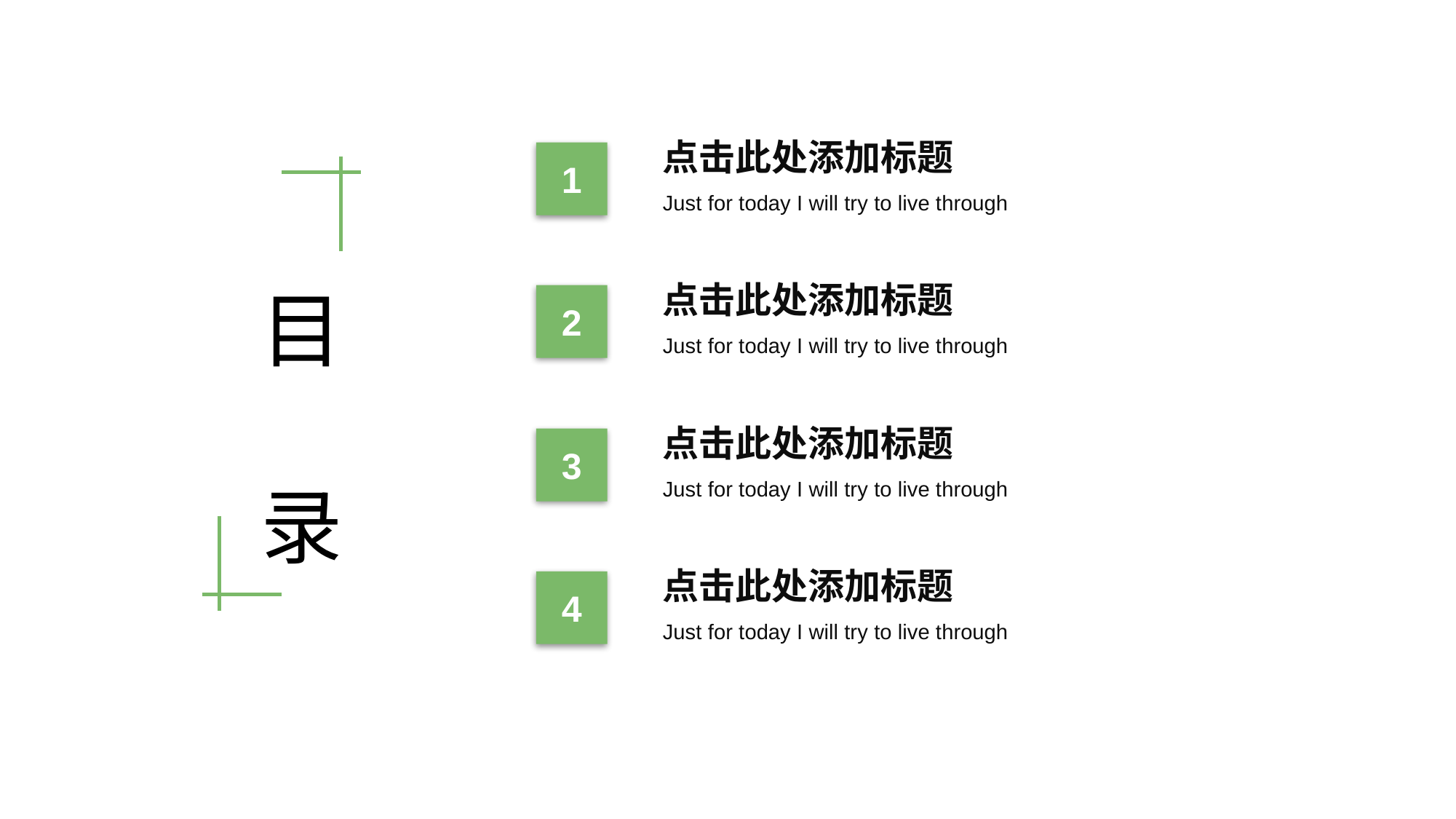

点击此处添加标题
1
目录
Just for today I will try to live through
点击此处添加标题
2
Just for today I will try to live through
点击此处添加标题
3
Just for today I will try to live through
点击此处添加标题
4
Just for today I will try to live through